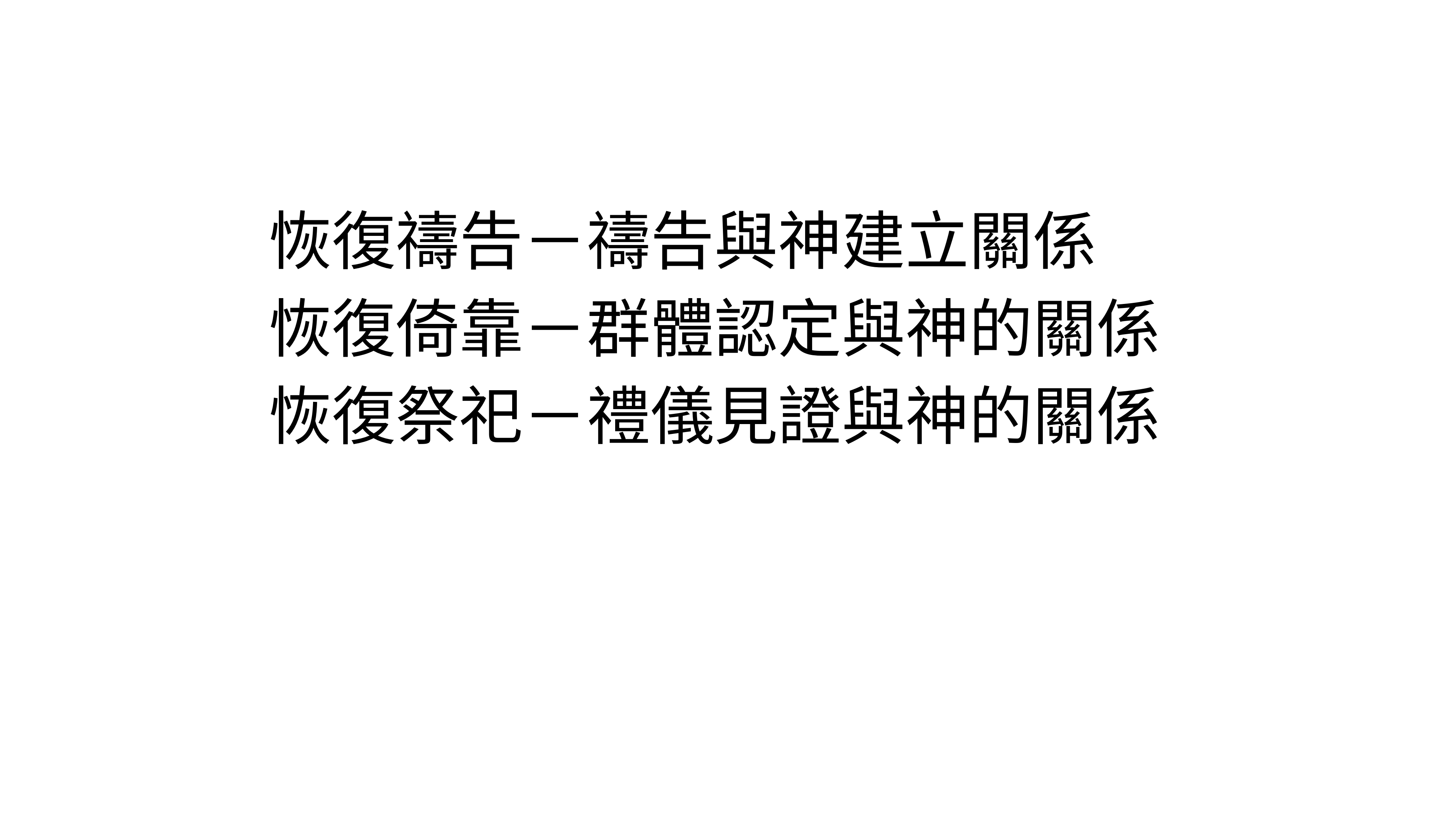

恢復禱告－禱告與神建立關係
恢復倚靠－群體認定與神的關係
恢復祭祀－禮儀見證與神的關係